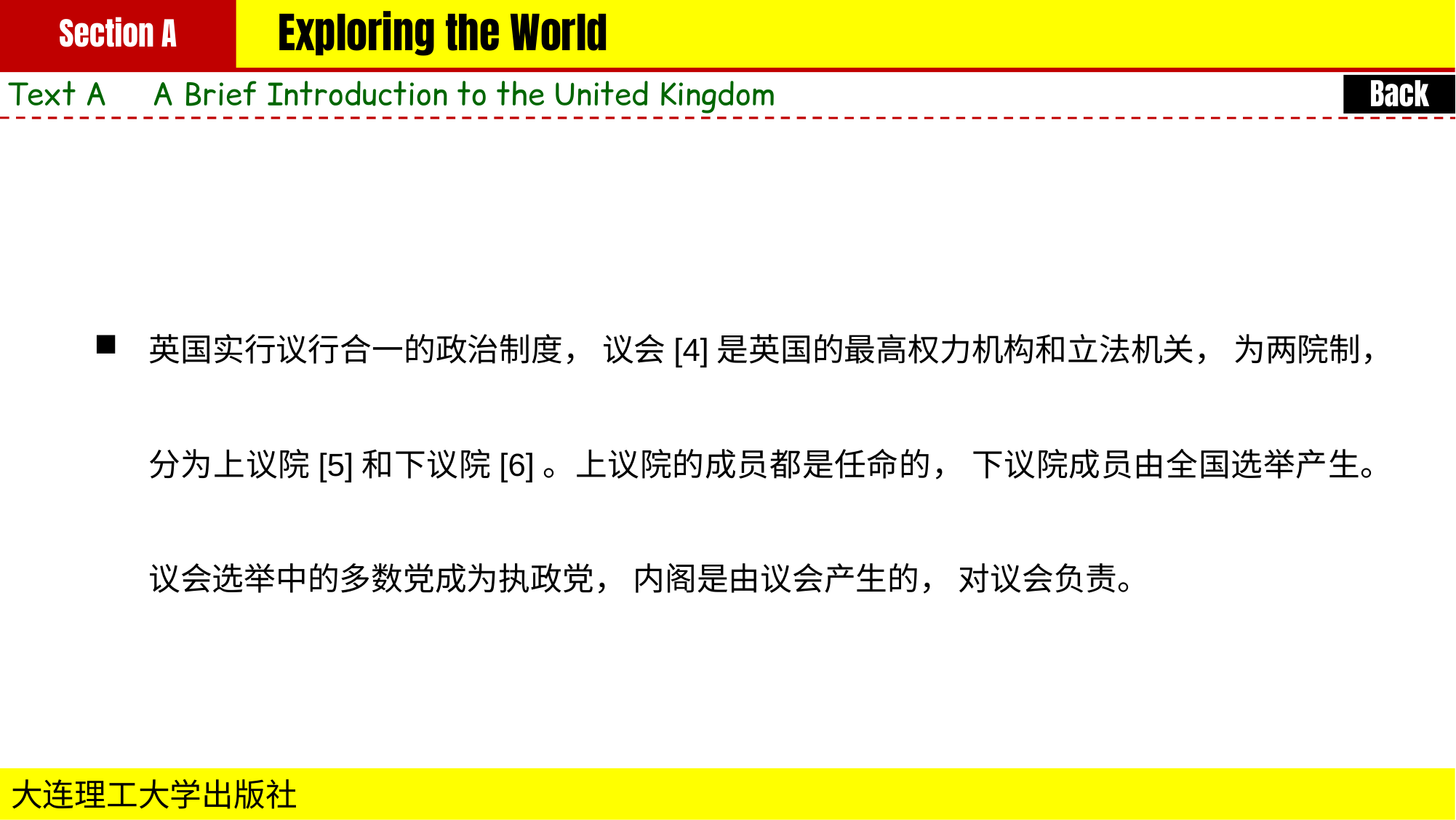

Section A
# Exploring the World
Text A　A Brief Introduction to the United Kingdom
Back
英国实行议行合一的政治制度， 议会[4]是英国的最高权力机构和立法机关， 为两院制，分为上议院[5]和下议院[6]。上议院的成员都是任命的， 下议院成员由全国选举产生。议会选举中的多数党成为执政党， 内阁是由议会产生的， 对议会负责。